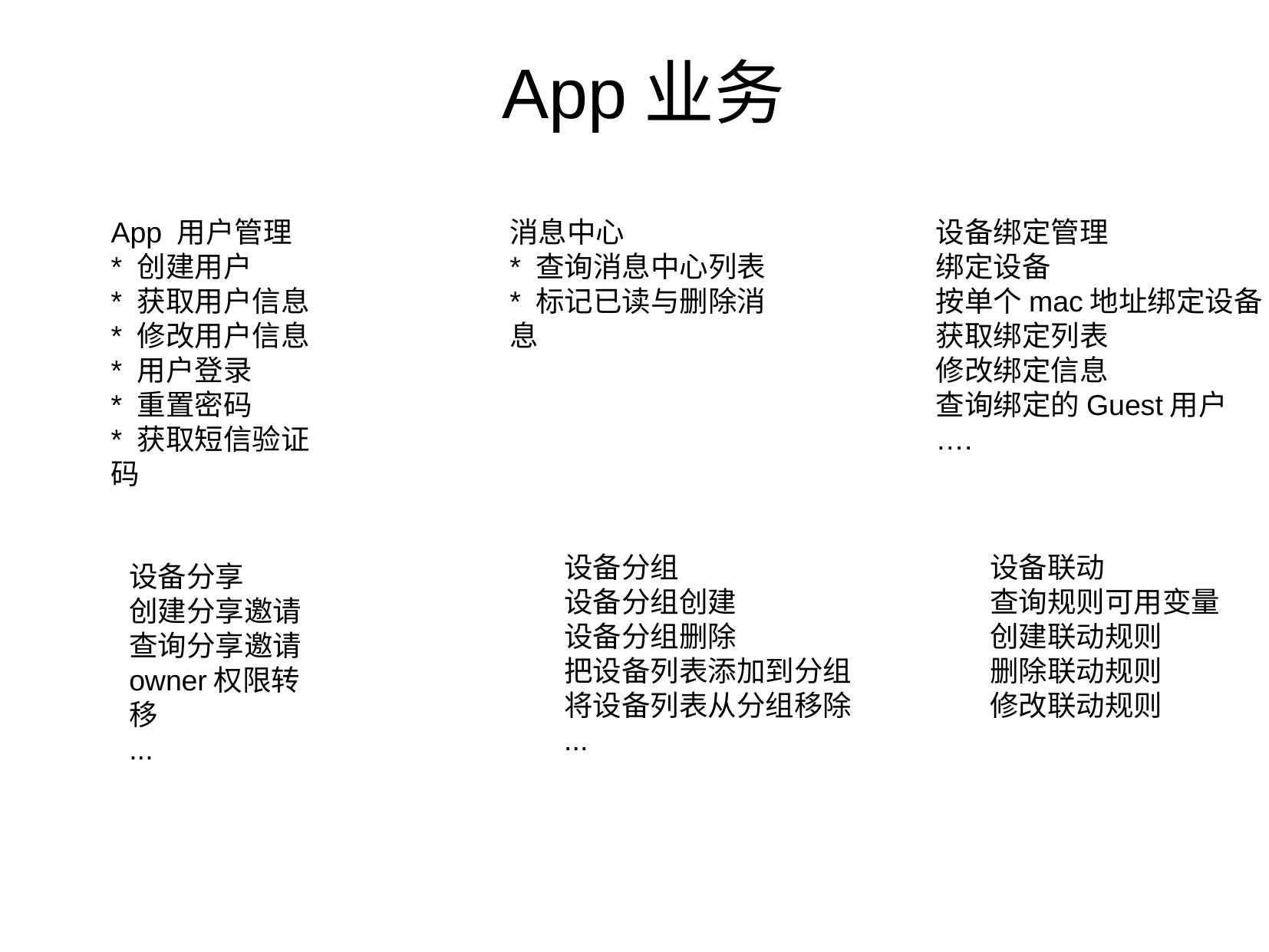

App业务
App 用户管理
* 创建用户
* 获取用户信息
* 修改用户信息
* 用户登录
* 重置密码
* 获取短信验证码
消息中心
* 查询消息中心列表
* 标记已读与删除消息
设备绑定管理
绑定设备
按单个mac地址绑定设备
获取绑定列表
修改绑定信息
查询绑定的Guest用户
….
设备分组
设备分组创建
设备分组删除
把设备列表添加到分组
将设备列表从分组移除
...
设备联动
查询规则可用变量
创建联动规则
删除联动规则
修改联动规则
设备分享
创建分享邀请
查询分享邀请
owner权限转移
...